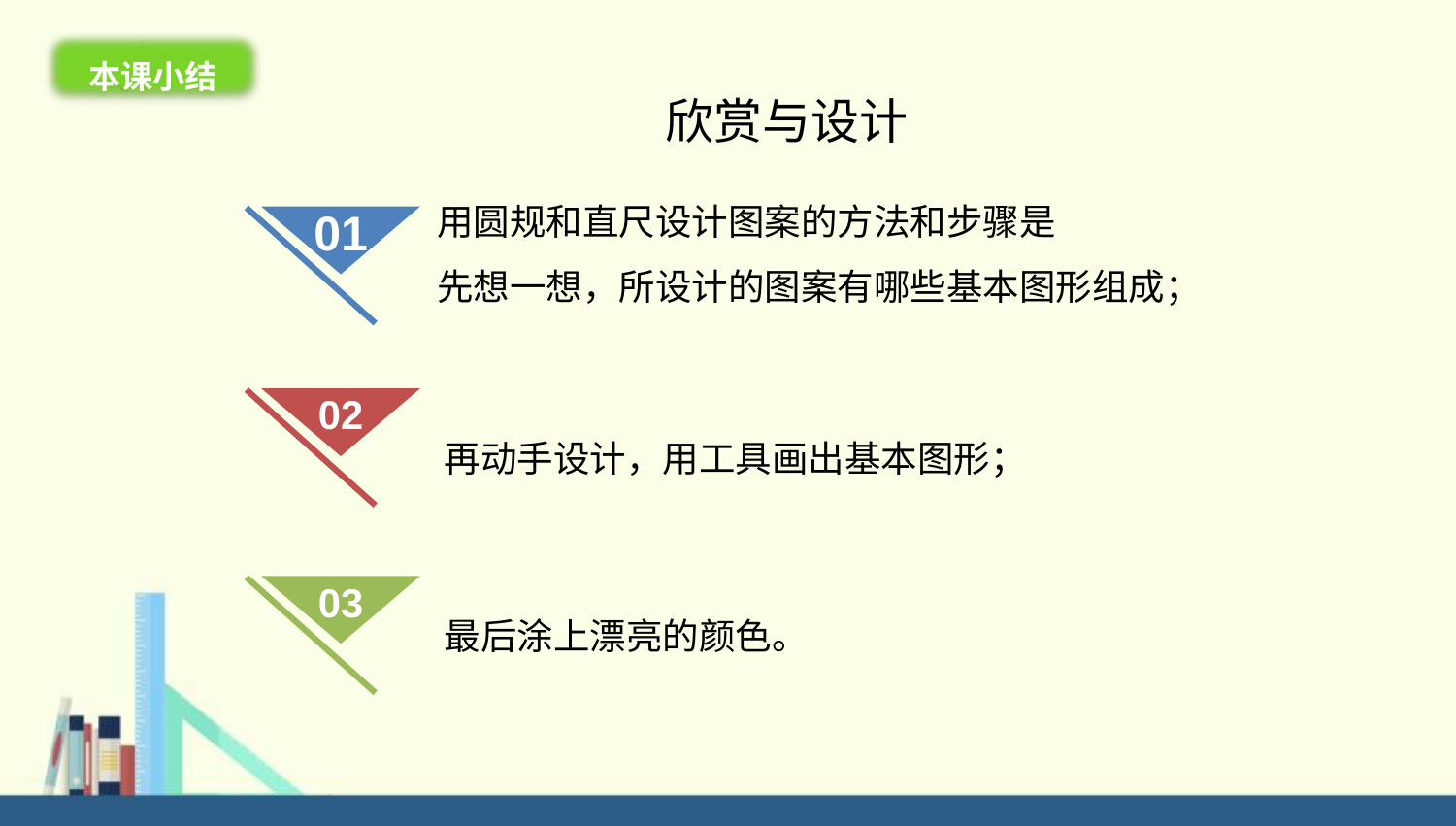

本课小结
欣赏与设计
用圆规和直尺设计图案的方法和步骤是
先想一想，所设计的图案有哪些基本图形组成；
01
02
再动手设计，用工具画出基本图形；
最后涂上漂亮的颜色。
03